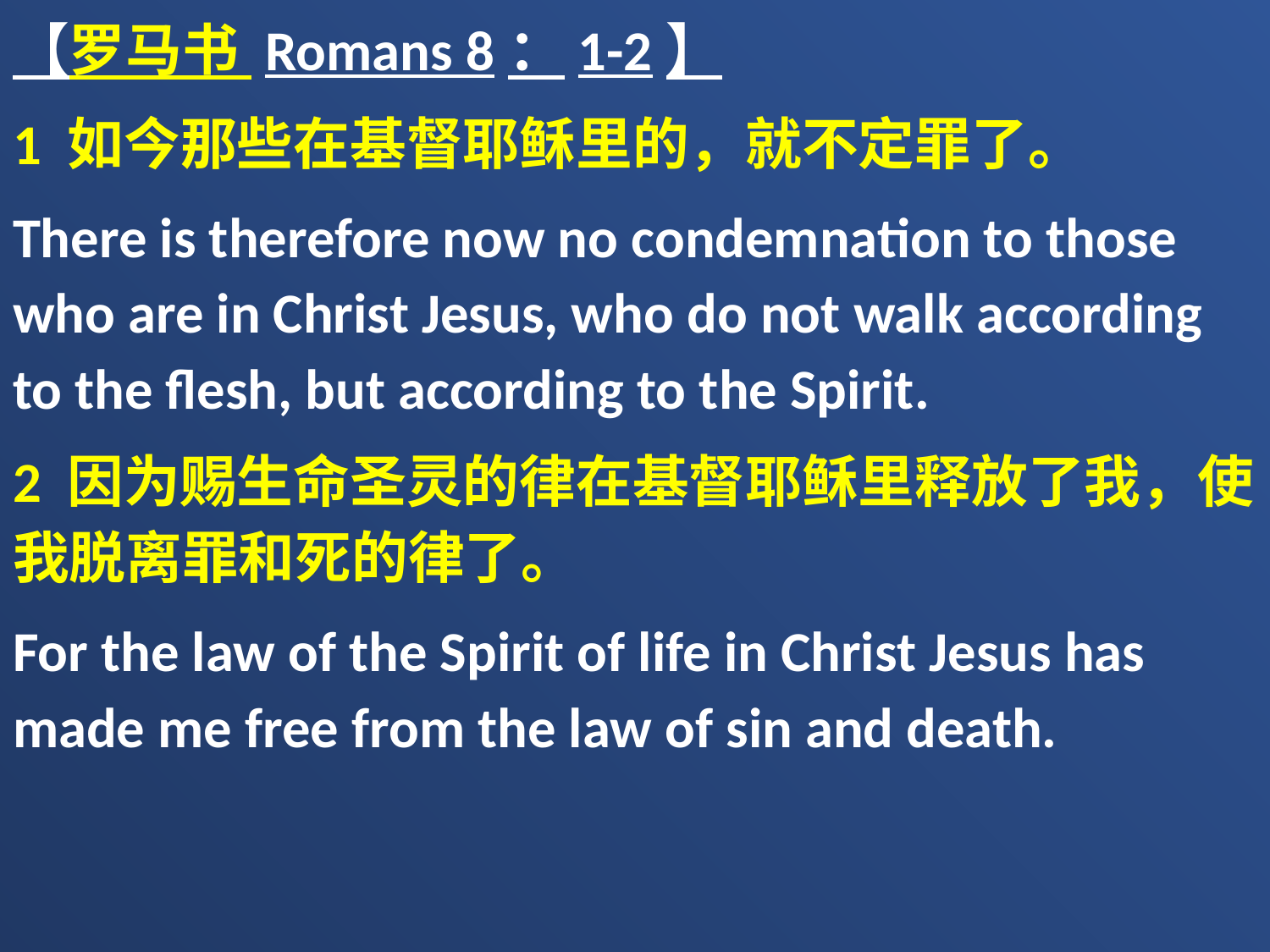

【罗马书 Romans 8：1-2】
1 如今那些在基督耶稣里的，就不定罪了。
There is therefore now no condemnation to those who are in Christ Jesus, who do not walk according to the flesh, but according to the Spirit.
2 因为赐生命圣灵的律在基督耶稣里释放了我，使我脱离罪和死的律了。
For the law of the Spirit of life in Christ Jesus has made me free from the law of sin and death.